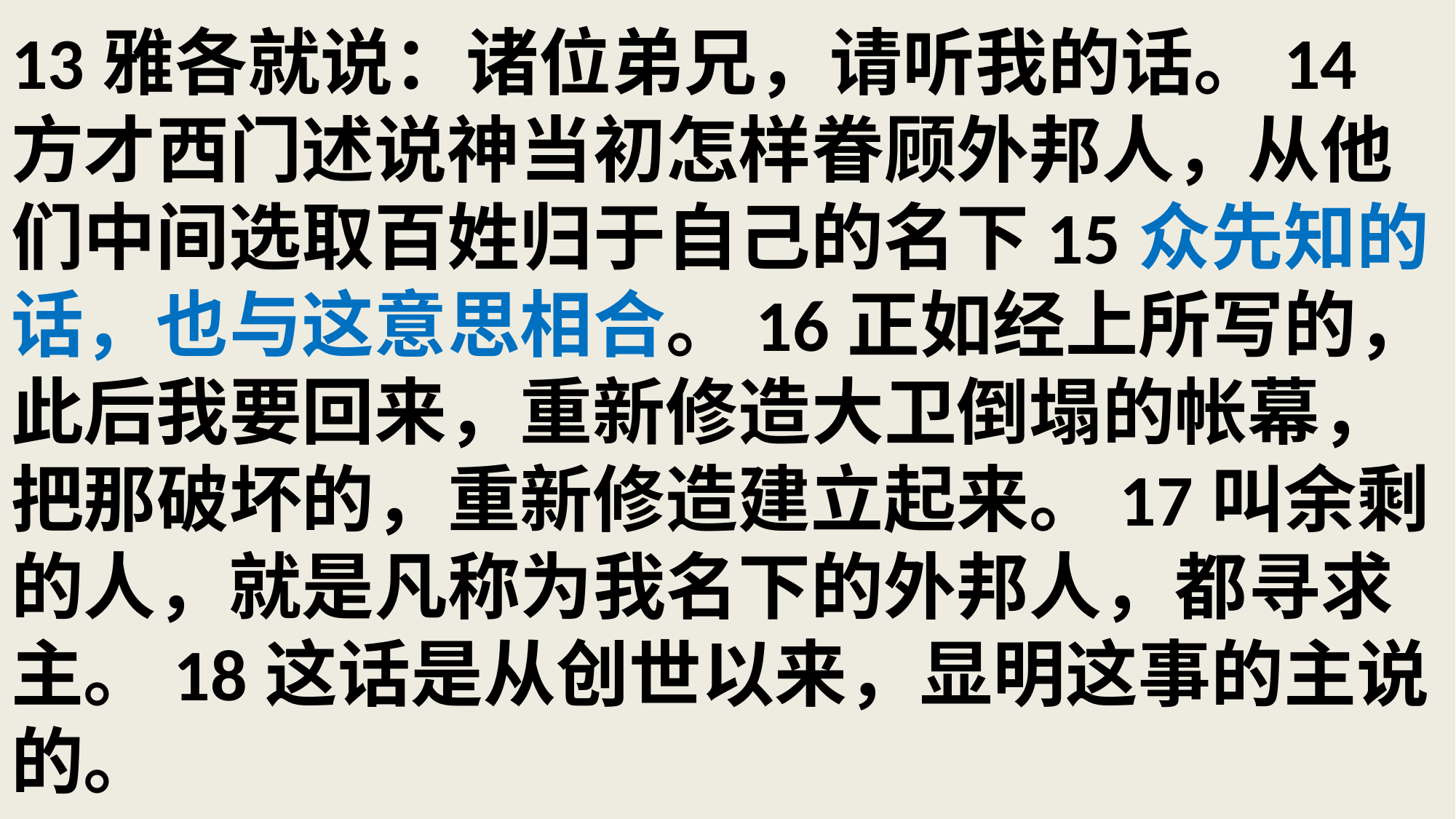

# 13雅各就说：诸位弟兄，请听我的话。14方才西门述说神当初怎样眷顾外邦人，从他们中间选取百姓归于自己的名下15众先知的话，也与这意思相合。16正如经上所写的，此后我要回来，重新修造大卫倒塌的帐幕，把那破坏的，重新修造建立起来。17叫余剩的人，就是凡称为我名下的外邦人，都寻求主。18这话是从创世以来，显明这事的主说的。